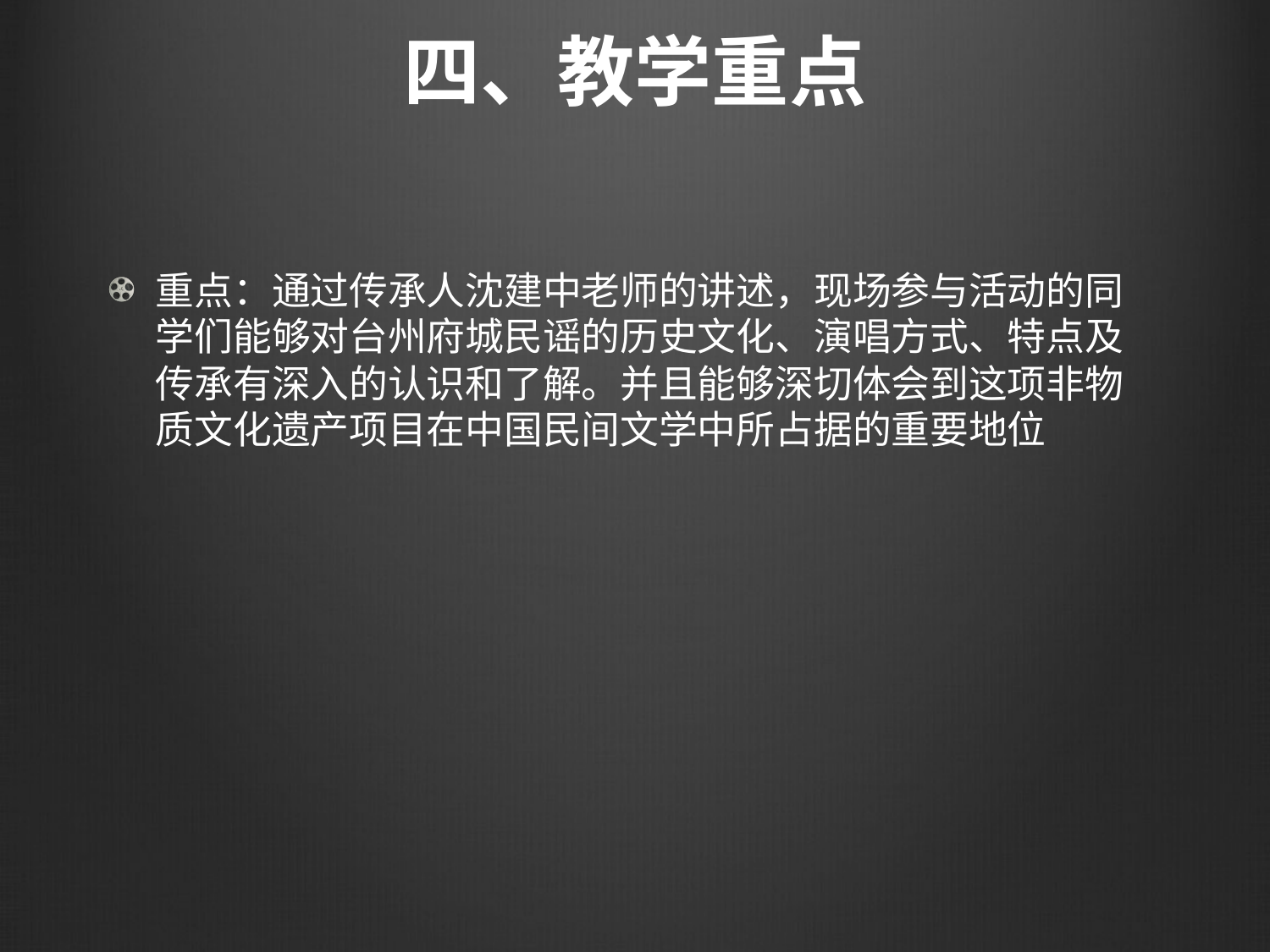

# 四、教学重点
重点：通过传承人沈建中老师的讲述，现场参与活动的同学们能够对台州府城民谣的历史文化、演唱方式、特点及传承有深入的认识和了解。并且能够深切体会到这项非物质文化遗产项目在中国民间文学中所占据的重要地位